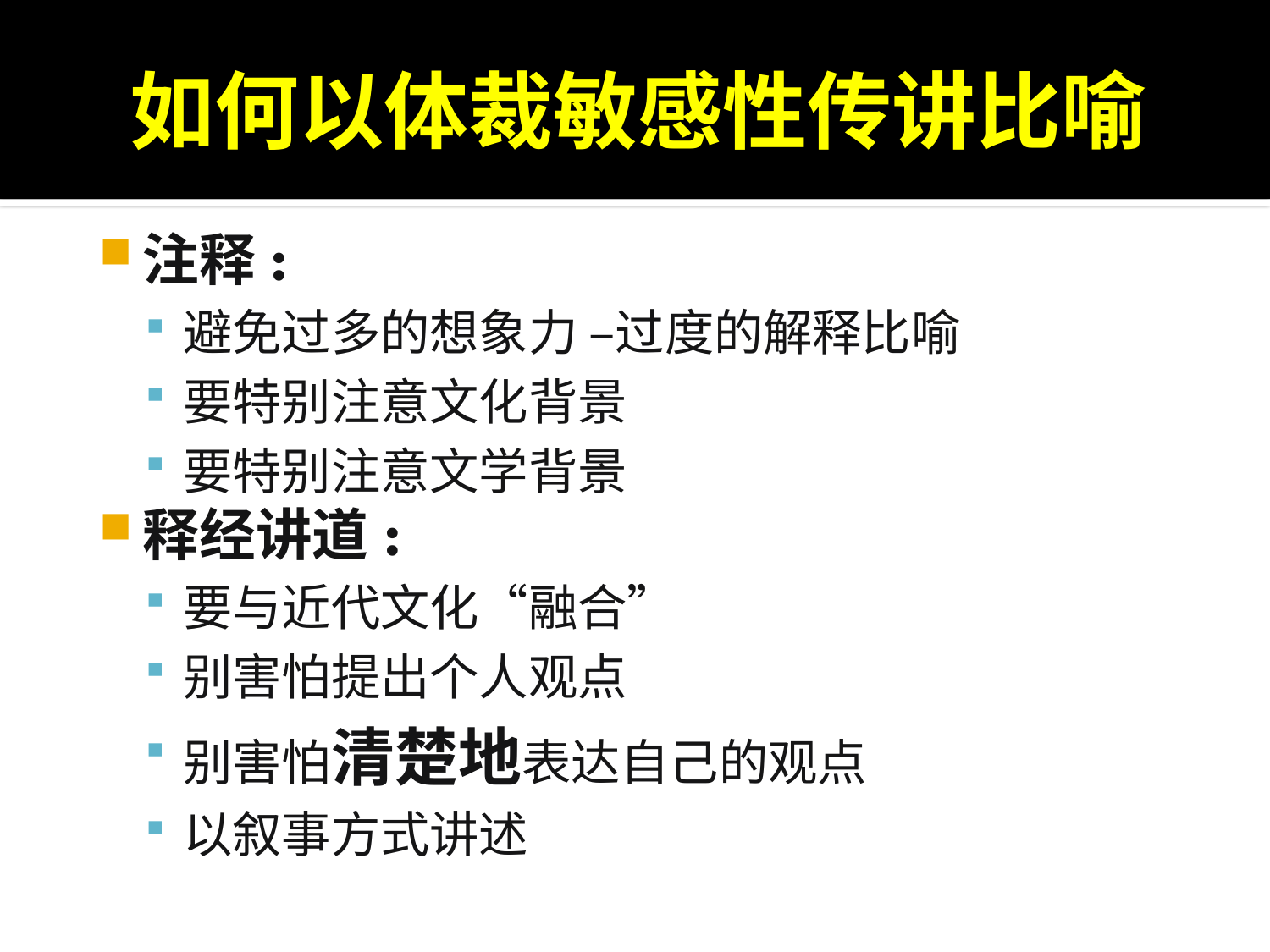

# 如何以体裁敏感性传讲比喻
注释:
避免过多的想象力 –过度的解释比喻
要特别注意文化背景
要特别注意文学背景
释经讲道:
要与近代文化“融合”
别害怕提出个人观点
别害怕清楚地表达自己的观点
以叙事方式讲述